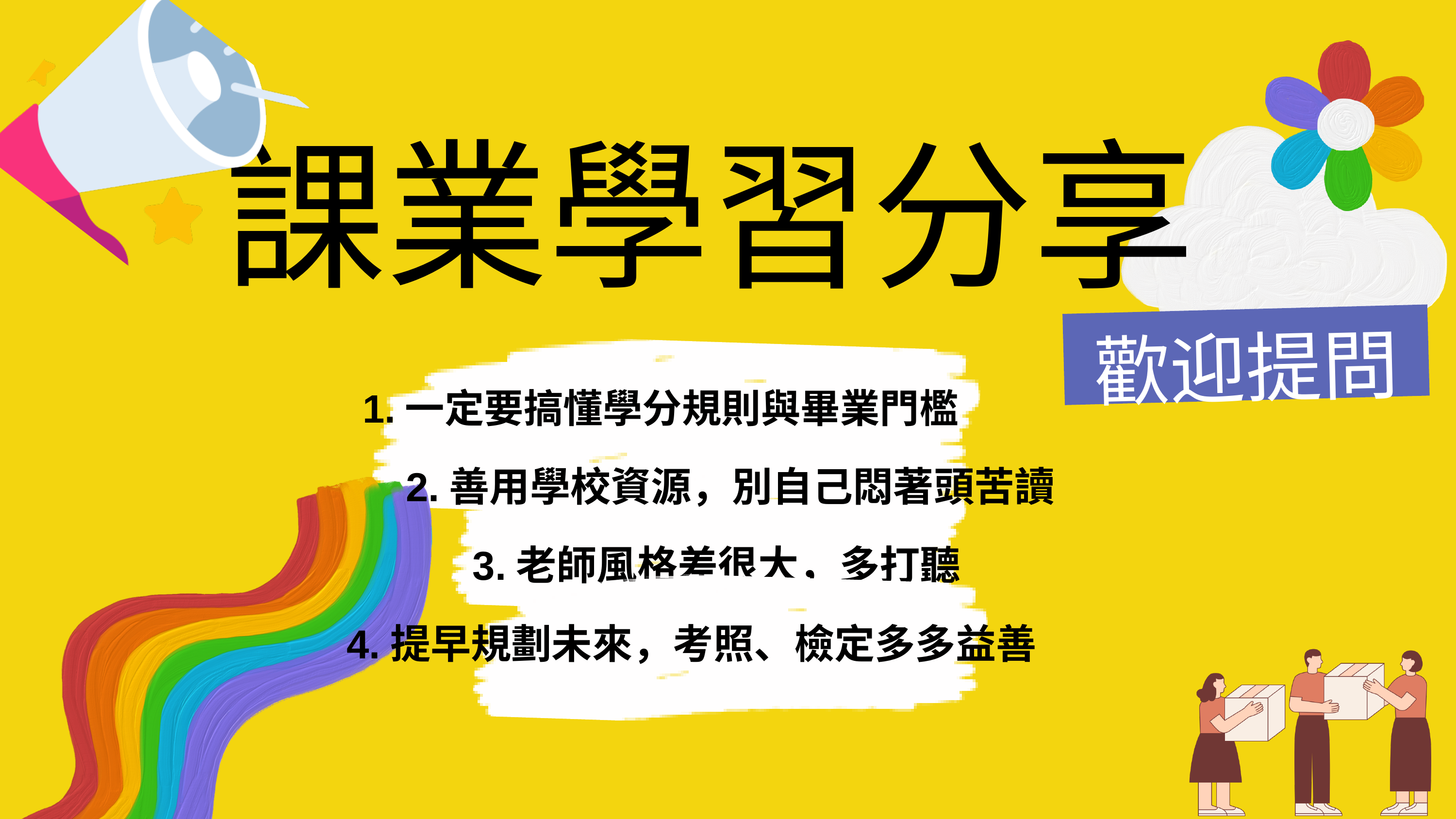

課業學習分享
歡迎提問

1.一定要搞懂學分規則與畢業門檻
2.善用學校資源，別自己悶著頭苦讀

3.老師風格差很大，多打聽

4.提早規劃未來，考照、檢定多多益善